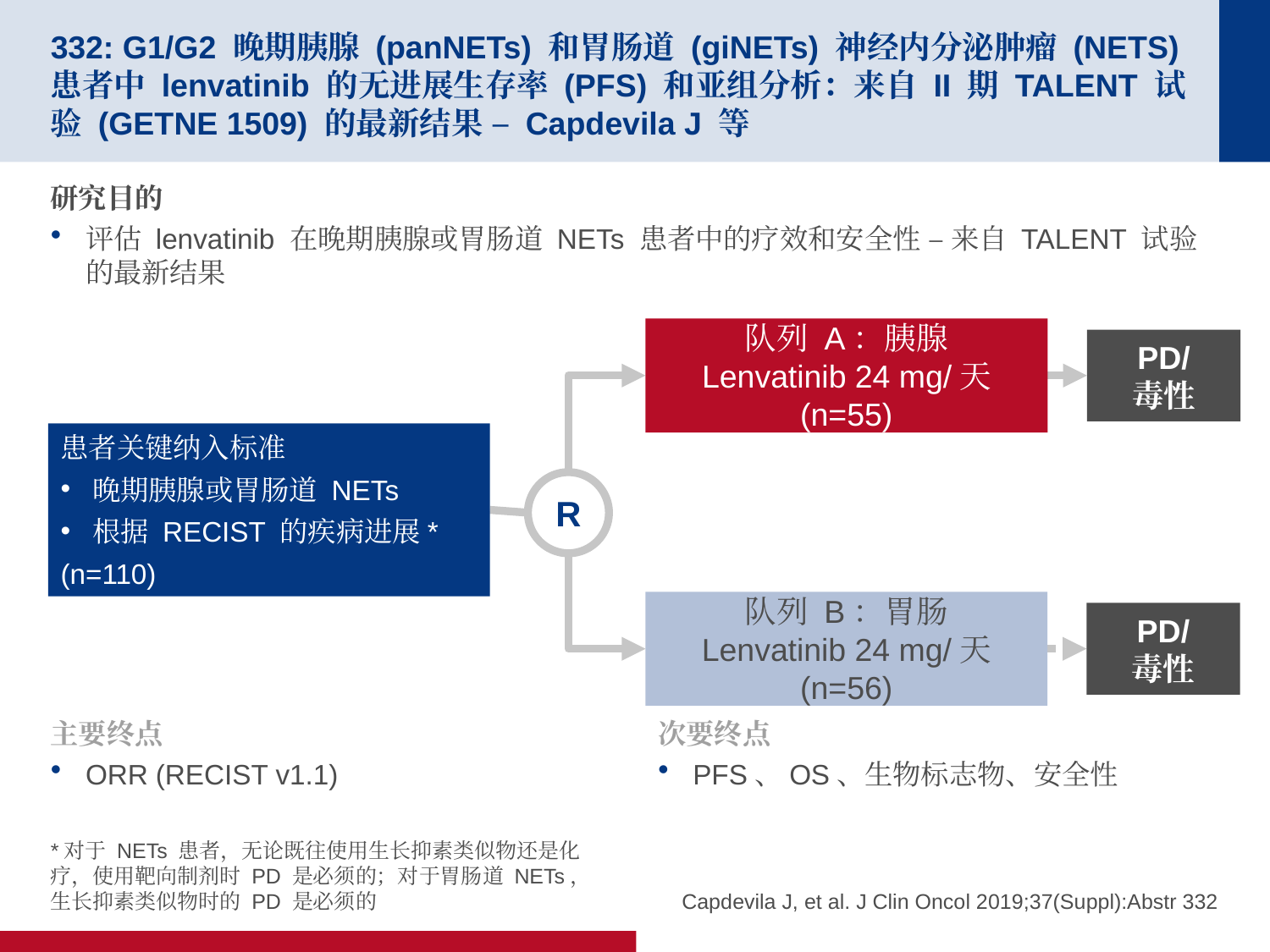

# 332: G1/G2 晚期胰腺 (panNETs) 和胃肠道 (giNETs) 神经内分泌肿瘤 (NETS) 患者中 lenvatinib 的无进展生存率 (PFS) 和亚组分析：来自 II 期 TALENT 试验 (GETNE 1509) 的最新结果 – Capdevila J 等
研究目的
评估 lenvatinib 在晚期胰腺或胃肠道 NETs 患者中的疗效和安全性 – 来自 TALENT 试验的最新结果
队列 A：胰腺
Lenvatinib 24 mg/天
(n=55)
PD/
毒性
患者关键纳入标准
晚期胰腺或胃肠道 NETs
根据 RECIST 的疾病进展*
(n=110)
R
队列 B：胃肠
Lenvatinib 24 mg/天
(n=56)
PD/
毒性
主要终点
ORR (RECIST v1.1)

次要终点
PFS、OS、生物标志物、安全性
*对于 NETs 患者，无论既往使用生长抑素类似物还是化疗，使用靶向制剂时 PD 是必须的；对于胃肠道 NETs，生长抑素类似物时的 PD 是必须的
Capdevila J, et al. J Clin Oncol 2019;37(Suppl):Abstr 332